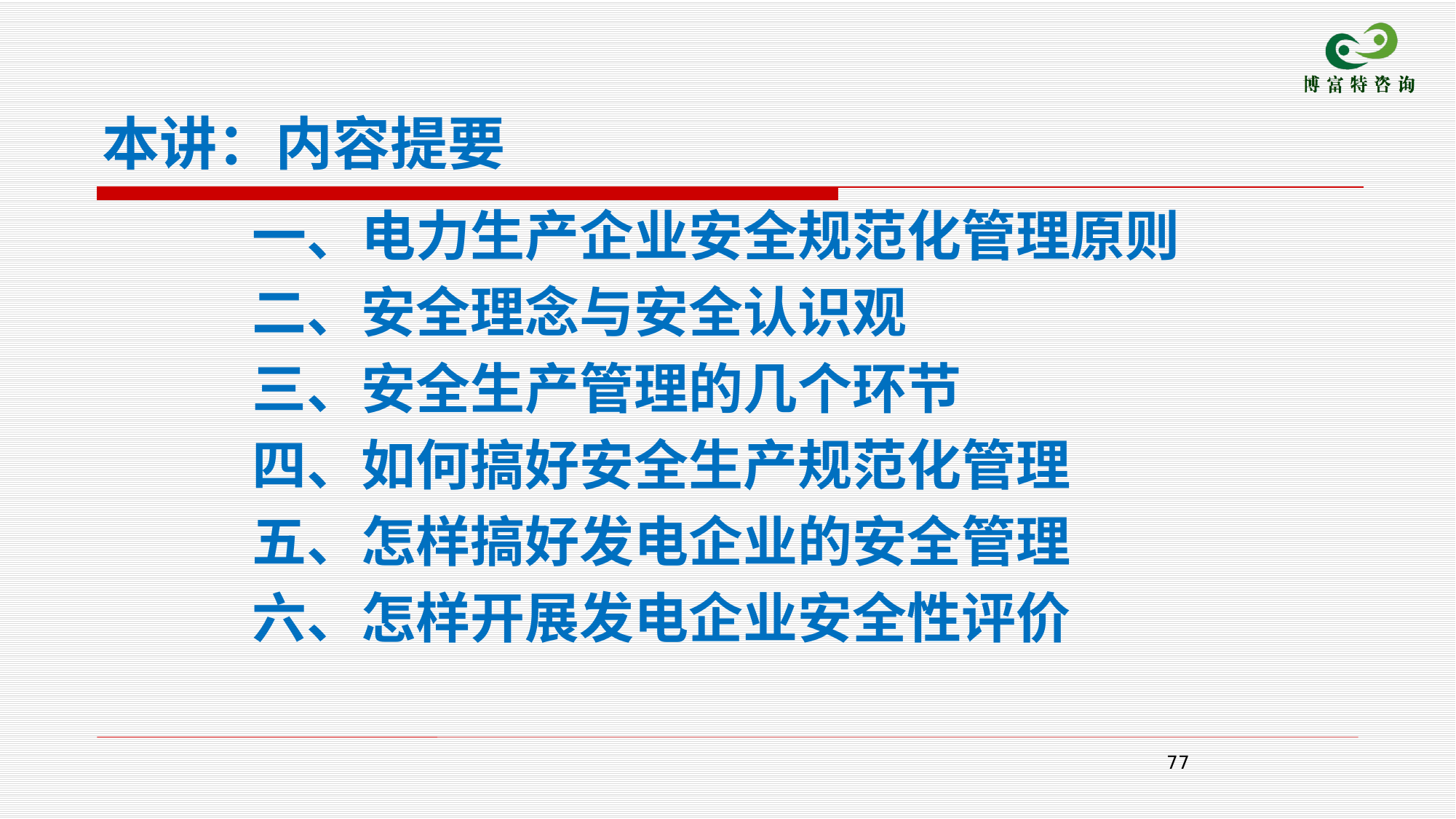

本讲：内容提要
一、电力生产企业安全规范化管理原则
二、安全理念与安全认识观
三、安全生产管理的几个环节
四、如何搞好安全生产规范化管理
五、怎样搞好发电企业的安全管理
六、怎样开展发电企业安全性评价

77